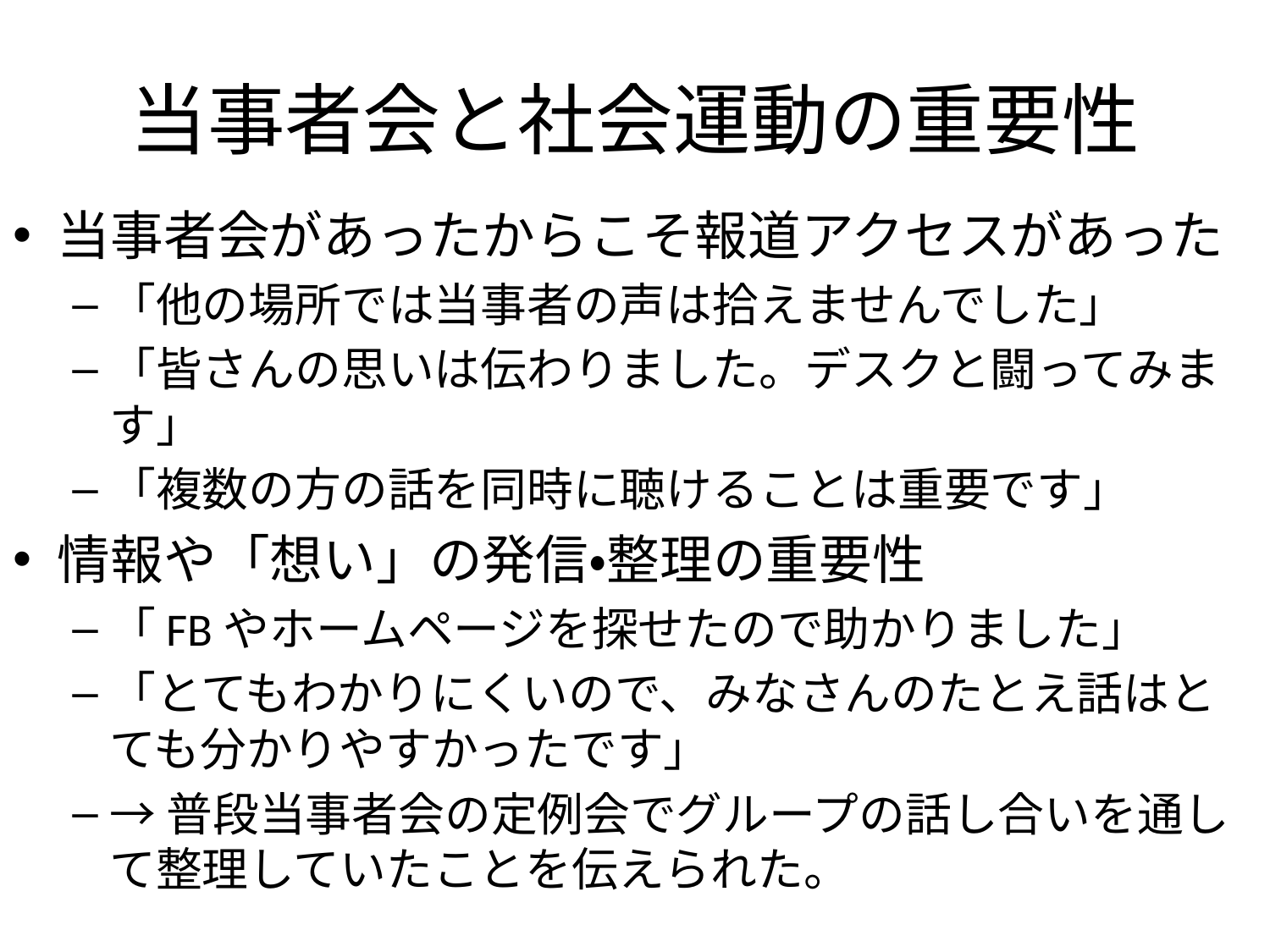

# 当事者会と社会運動の重要性
当事者会があったからこそ報道アクセスがあった
「他の場所では当事者の声は拾えませんでした」
「皆さんの思いは伝わりました。デスクと闘ってみます」
「複数の方の話を同時に聴けることは重要です」
情報や「想い」の発信・整理の重要性
「FBやホームページを探せたので助かりました」
「とてもわかりにくいので、みなさんのたとえ話はとても分かりやすかったです」
→普段当事者会の定例会でグループの話し合いを通して整理していたことを伝えられた。